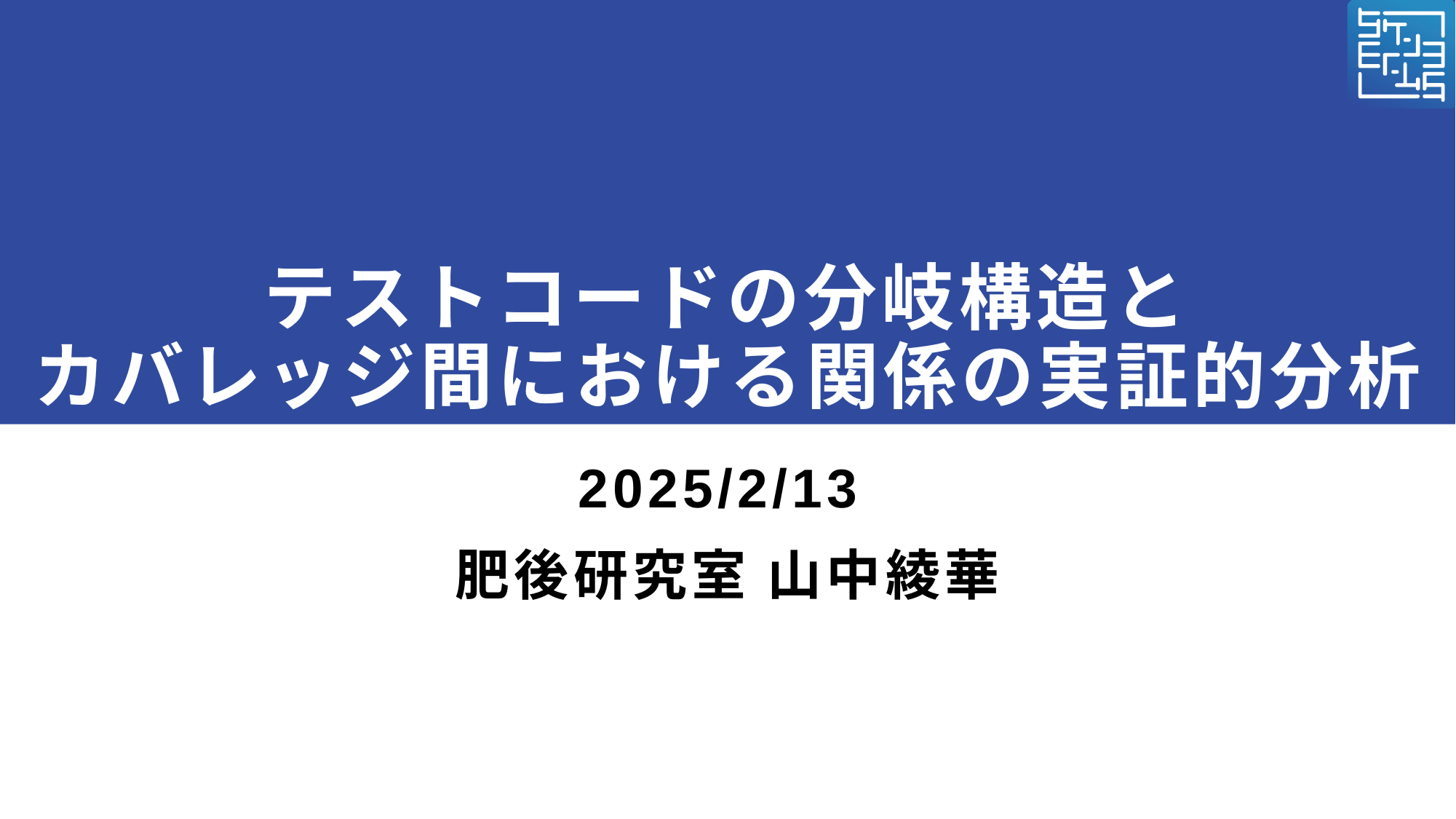

# テストコードの分岐構造と カバレッジ間における関係の実証的分析
2025/2/13
肥後研究室 山中綾華